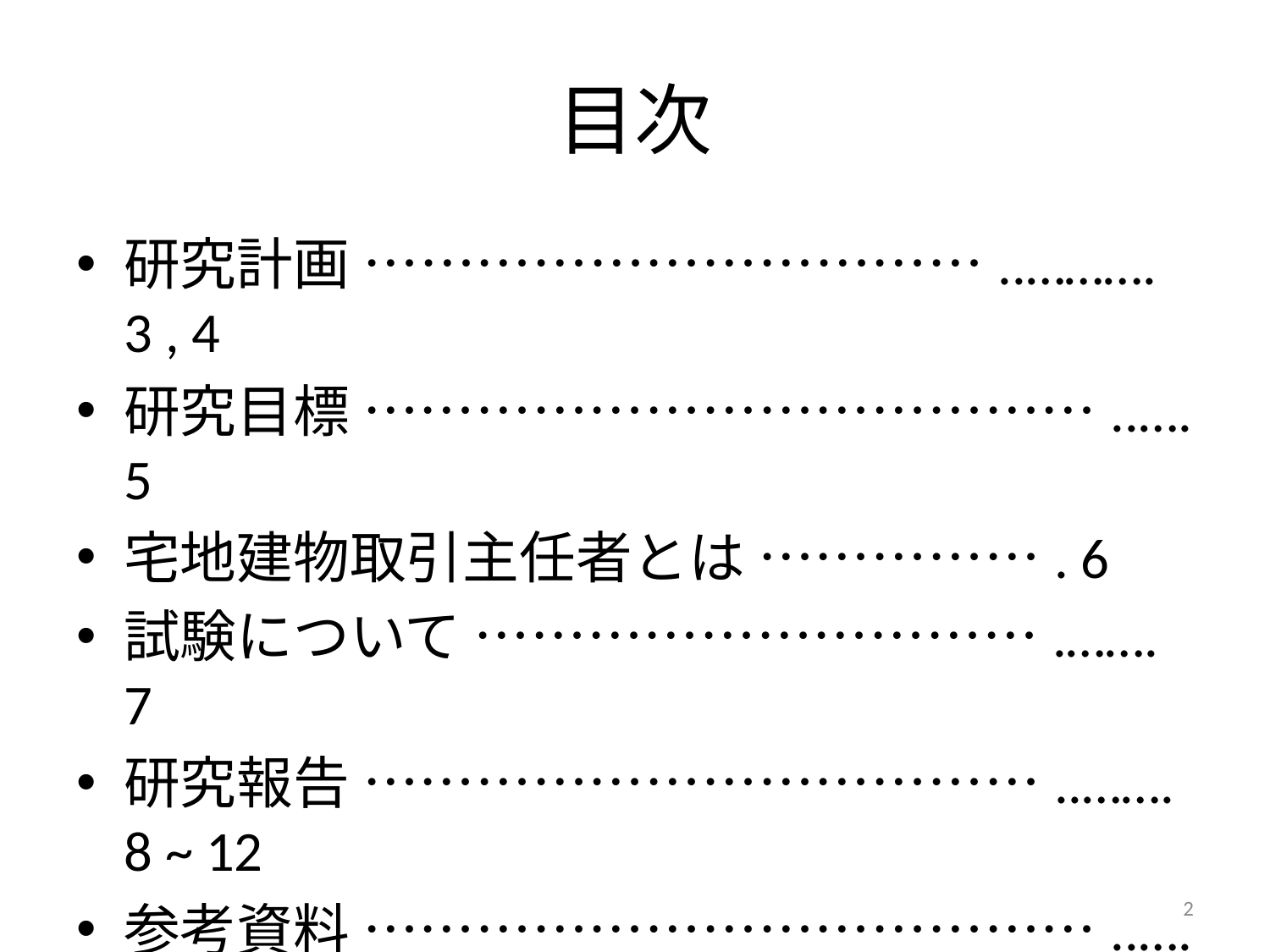

# 目次
研究計画 ……………………………..………. 3 , 4
研究目標 …………………………………..…. 5
宅地建物取引主任者とは ……………. 6
試験について ………………………….……. 7
研究報告 ………………………………..……. 8 ~ 12
参考資料 …………………………………..…. 13 , 14
2